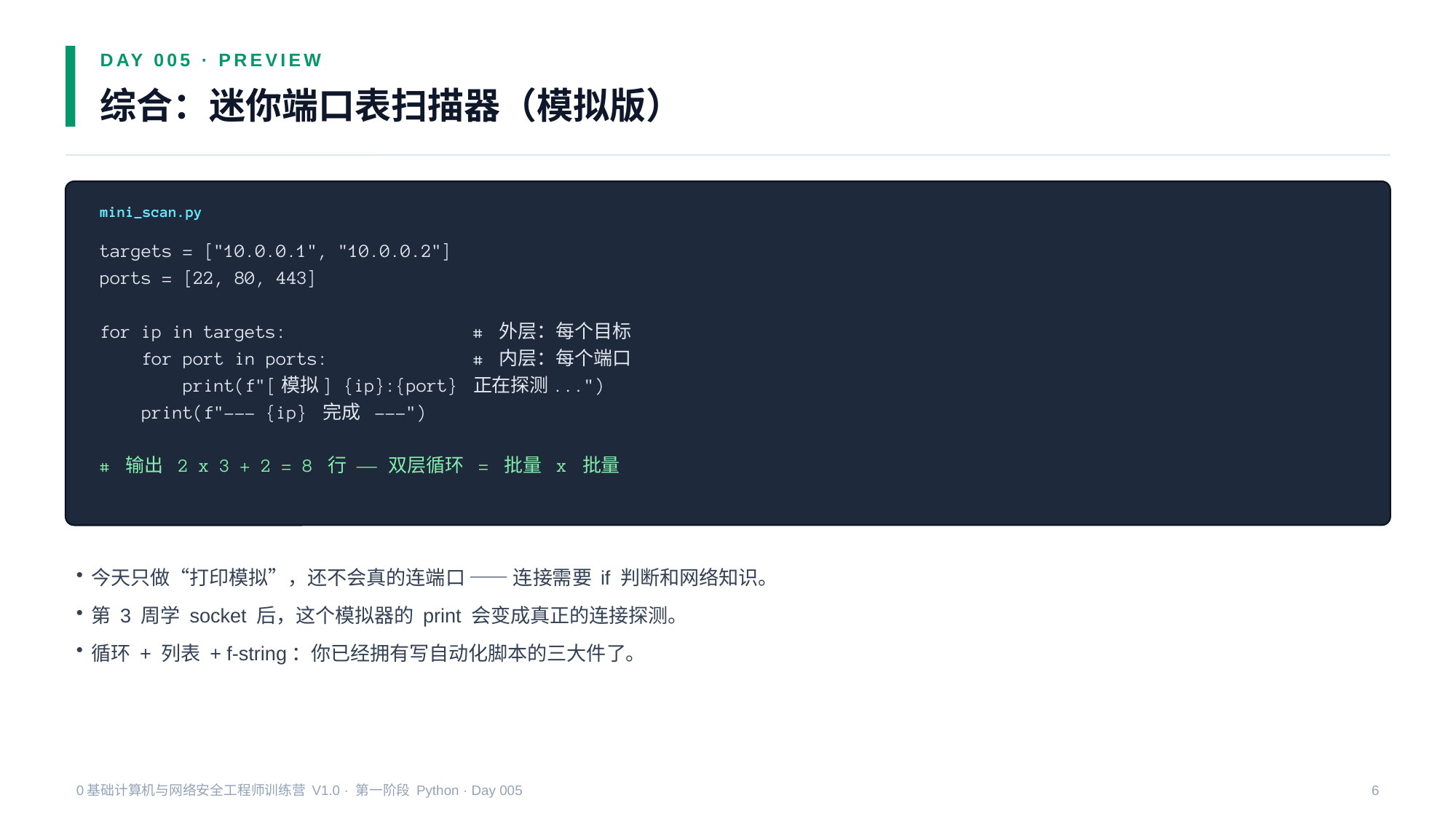

DAY 005 · PREVIEW

综合：迷你端口表扫描器（模拟版）

mini_scan.py
targets = ["10.0.0.1", "10.0.0.2"]
ports = [22, 80, 443]

for ip in targets:                  # 外层：每个目标
    for port in ports:              # 内层：每个端口
        print(f"[模拟] {ip}:{port} 正在探测...")
    print(f"--- {ip} 完成 ---")

# 输出 2 x 3 + 2 = 8 行 —— 双层循环 = 批量 x 批量

今天只做“打印模拟”，还不会真的连端口 —— 连接需要 if 判断和网络知识。
第 3 周学 socket 后，这个模拟器的 print 会变成真正的连接探测。
循环 + 列表 + f-string：你已经拥有写自动化脚本的三大件了。
0基础计算机与网络安全工程师训练营 V1.0 · 第一阶段 Python · Day 005
6